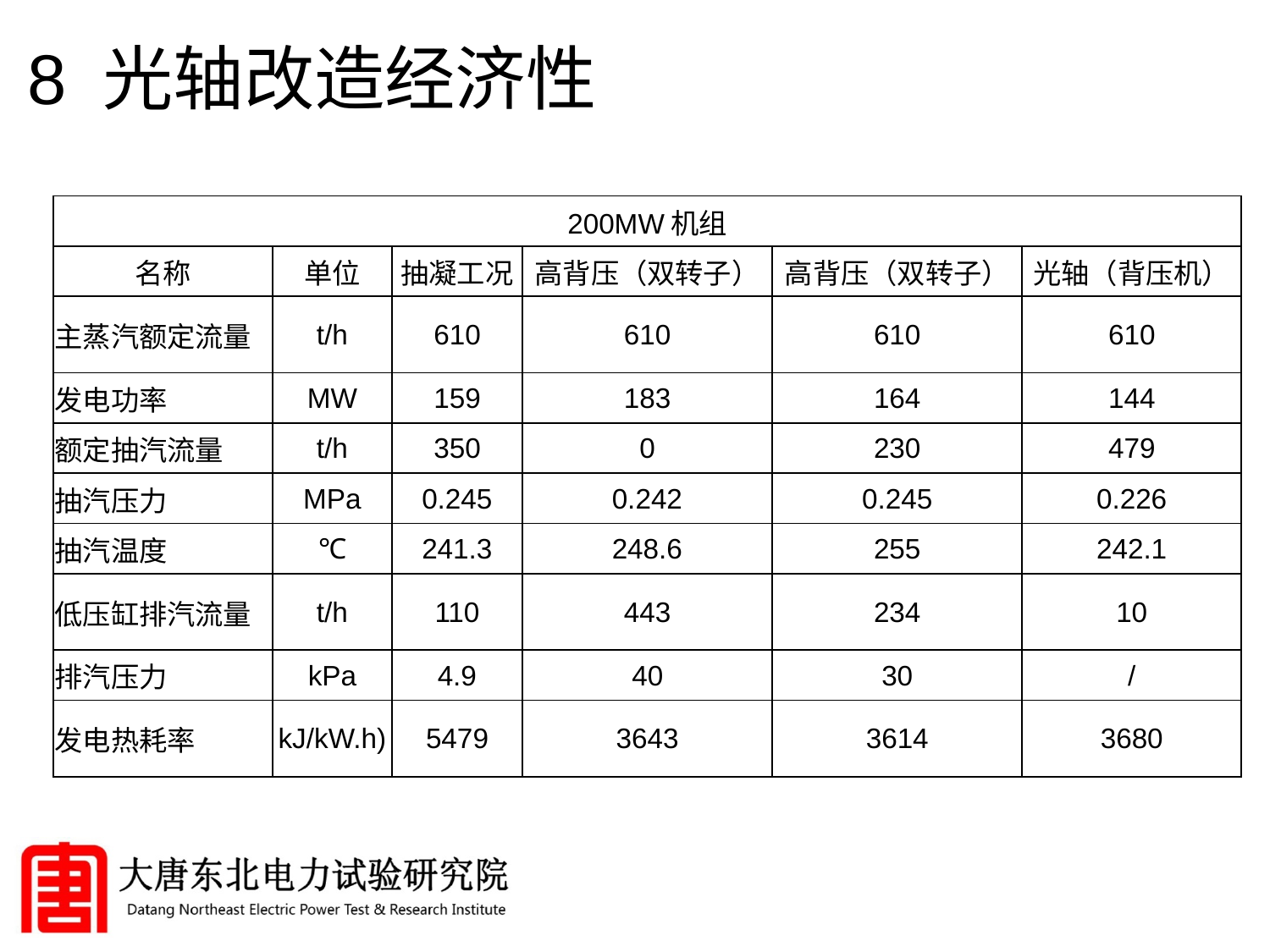

8 光轴改造经济性
| 200MW机组 |  |  |  |  |  |
| --- | --- | --- | --- | --- | --- |
| 名称 | 单位 | 抽凝工况 | 高背压（双转子） | 高背压（双转子） | 光轴（背压机） |
| 主蒸汽额定流量 | t/h | 610 | 610 | 610 | 610 |
| 发电功率 | MW | 159 | 183 | 164 | 144 |
| 额定抽汽流量 | t/h | 350 | 0 | 230 | 479 |
| 抽汽压力 | MPa | 0.245 | 0.242 | 0.245 | 0.226 |
| 抽汽温度 | ℃ | 241.3 | 248.6 | 255 | 242.1 |
| 低压缸排汽流量 | t/h | 110 | 443 | 234 | 10 |
| 排汽压力 | kPa | 4.9 | 40 | 30 | / |
| 发电热耗率 | kJ/kW.h) | 5479 | 3643 | 3614 | 3680 |